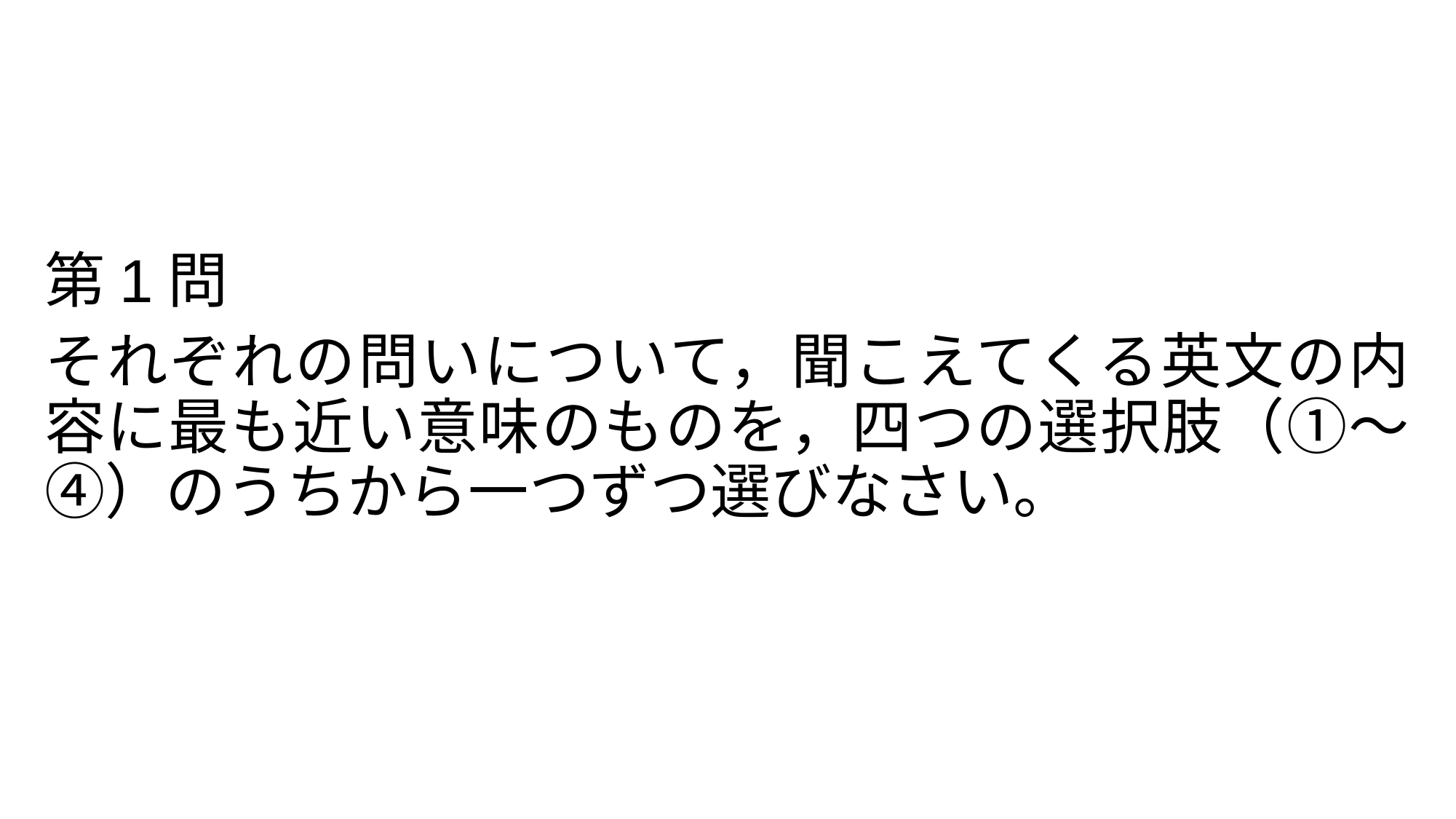

第1問
それぞれの問いについて，聞こえてくる英文の内容に最も近い意味のものを，四つの選択肢（①〜④）のうちから一つずつ選びなさい。